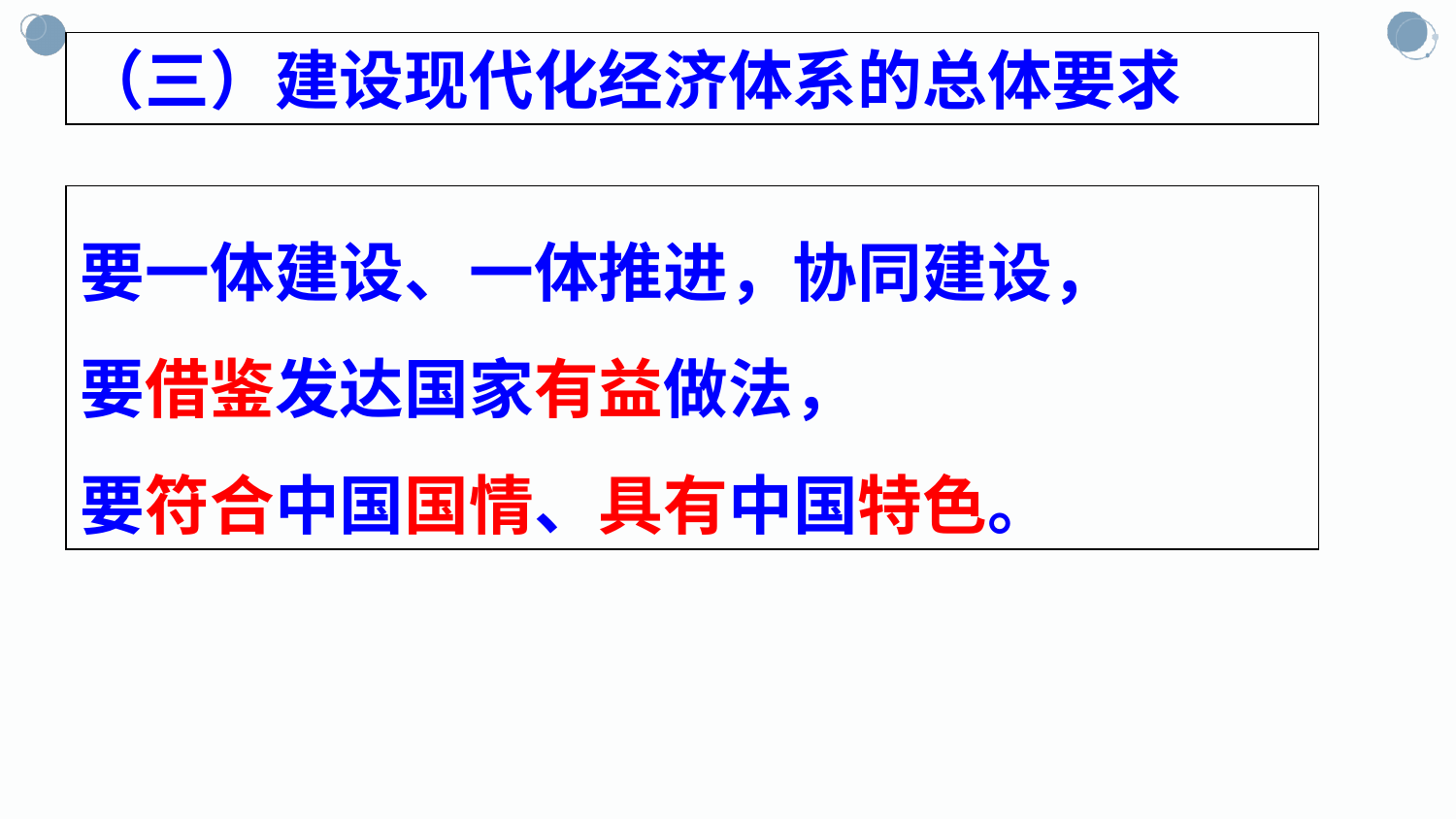

（三）建设现代化经济体系的总体要求
要一体建设、一体推进，协同建设，
要借鉴发达国家有益做法，
要符合中国国情、具有中国特色。